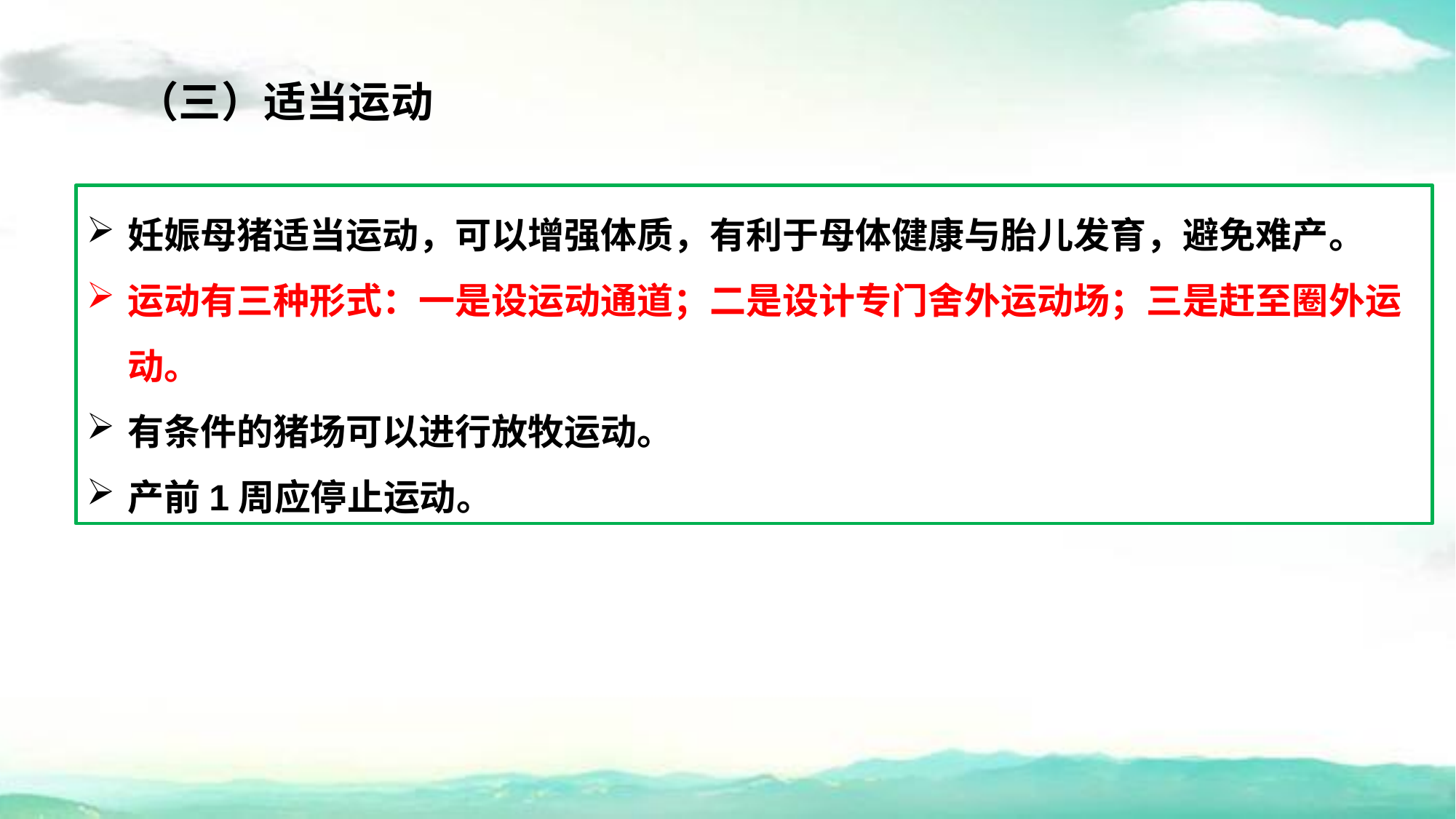

（三）适当运动
妊娠母猪适当运动，可以增强体质，有利于母体健康与胎儿发育，避免难产。
运动有三种形式：一是设运动通道；二是设计专门舍外运动场；三是赶至圈外运动。
有条件的猪场可以进行放牧运动。
产前1周应停止运动。